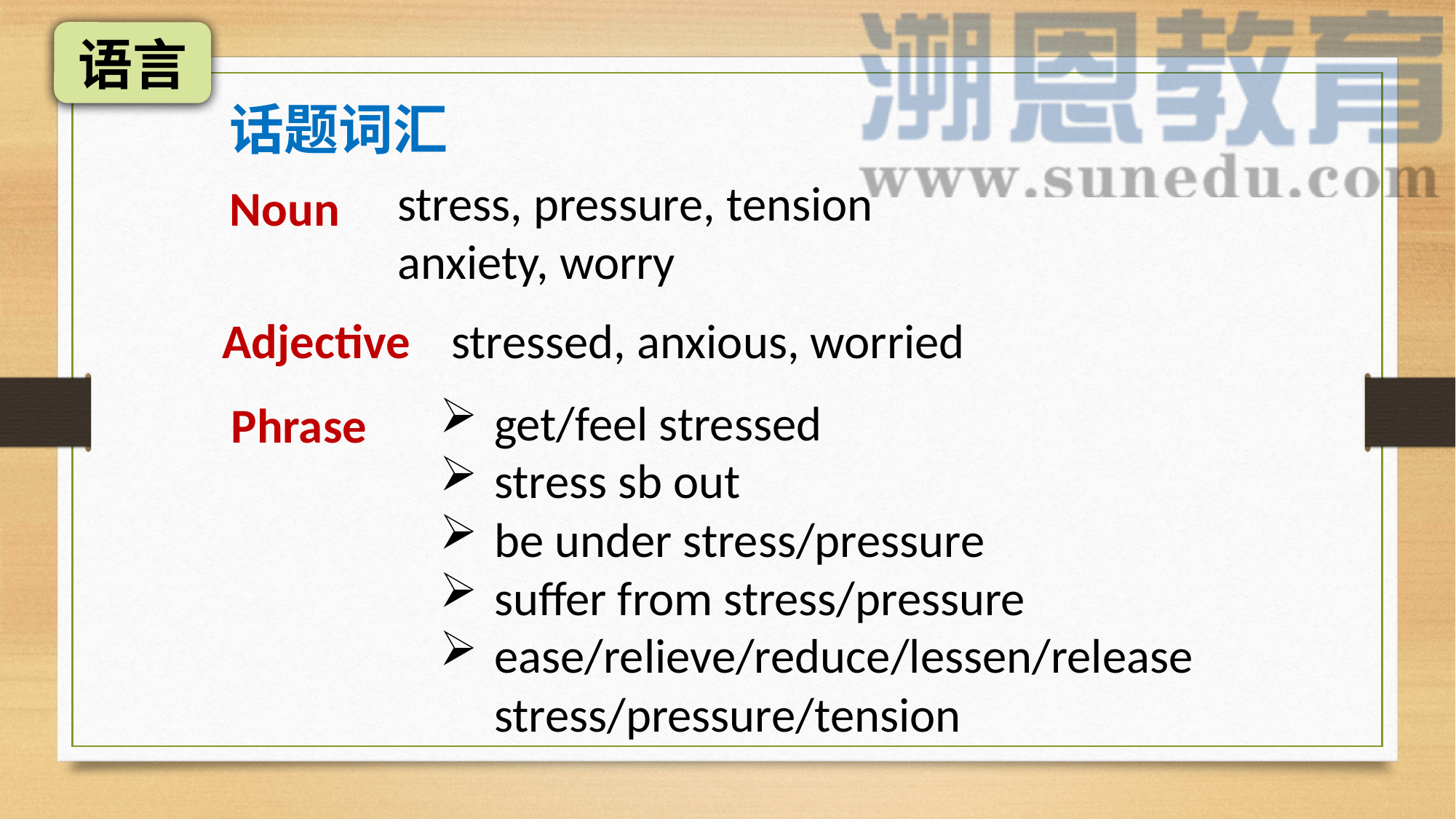

语言
话题词汇
stress, pressure, tension
anxiety, worry
Noun
Adjective
stressed, anxious, worried
get/feel stressed
stress sb out
be under stress/pressure
suffer from stress/pressure
ease/relieve/reduce/lessen/release stress/pressure/tension
Phrase